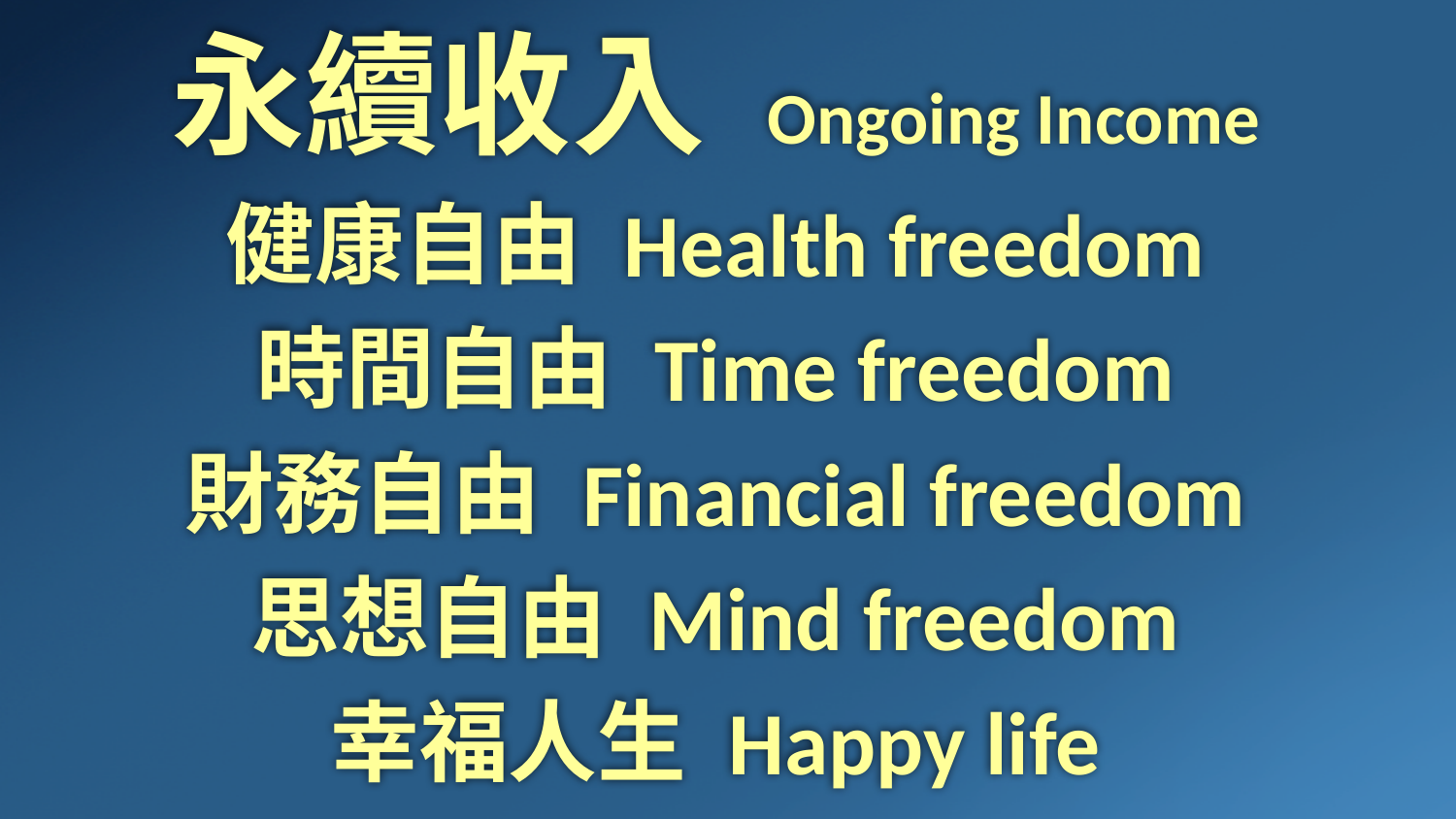

永續收入 Ongoing Income
健康自由 Health freedom
時間自由 Time freedom
財務自由 Financial freedom
思想自由 Mind freedom
幸福人生 Happy life